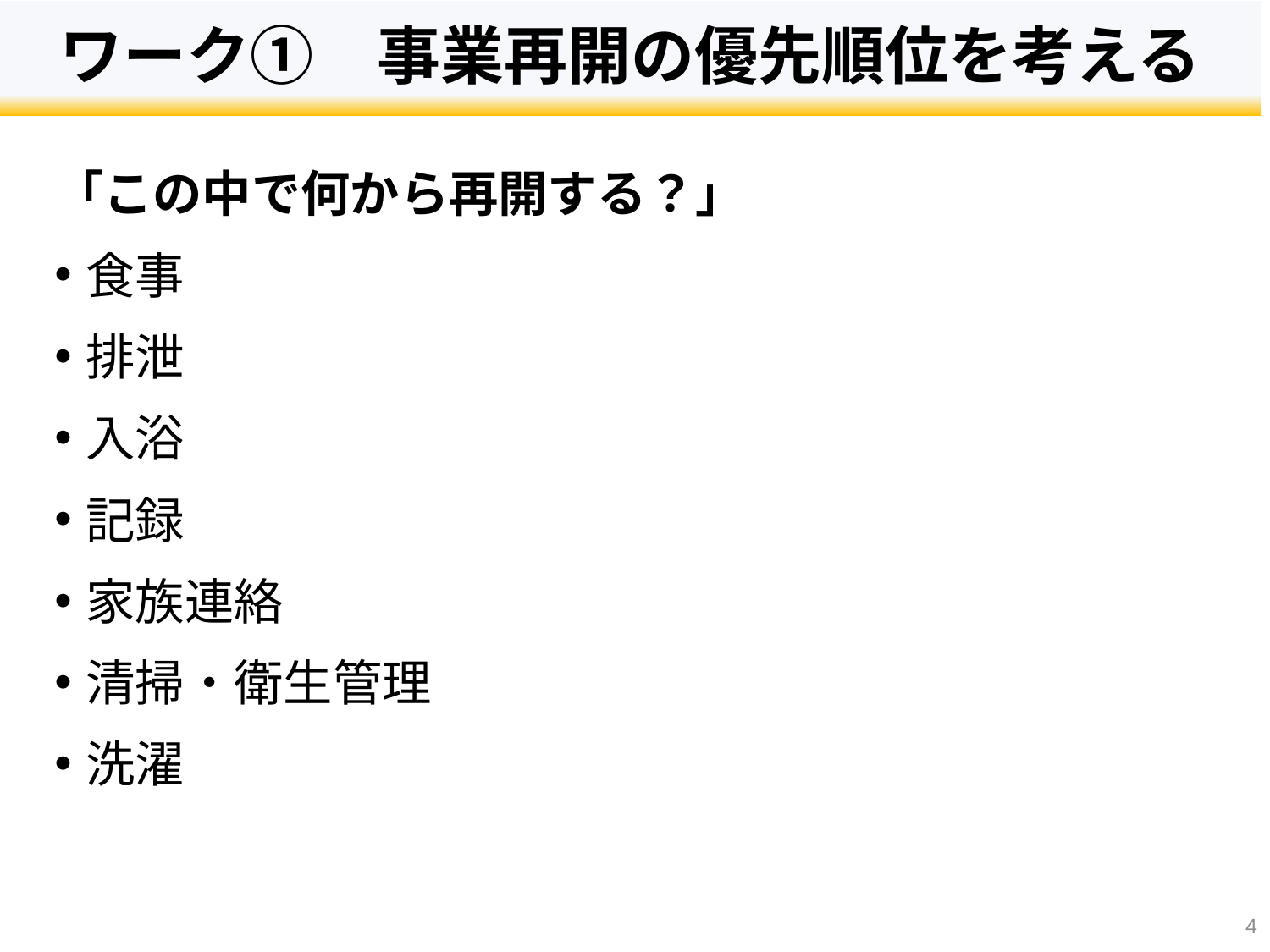

# ワーク①　事業再開の優先順位を考える
「この中で何から再開する？」
食事
排泄
入浴
記録
家族連絡
清掃・衛生管理
洗濯
4